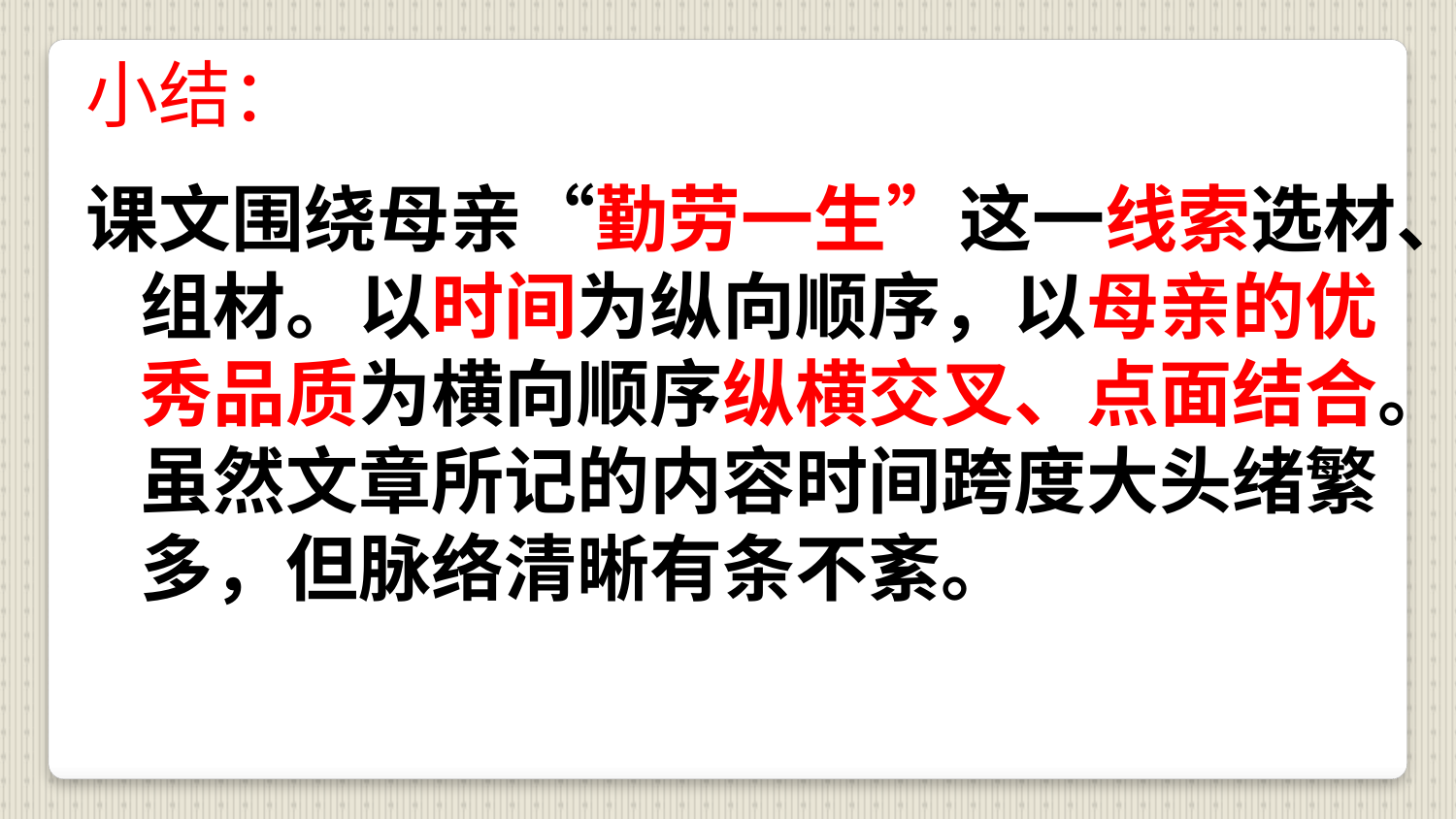

小结：
课文围绕母亲“勤劳一生”这一线索选材、组材。以时间为纵向顺序，以母亲的优秀品质为横向顺序纵横交叉、点面结合。虽然文章所记的内容时间跨度大头绪繁多，但脉络清晰有条不紊。